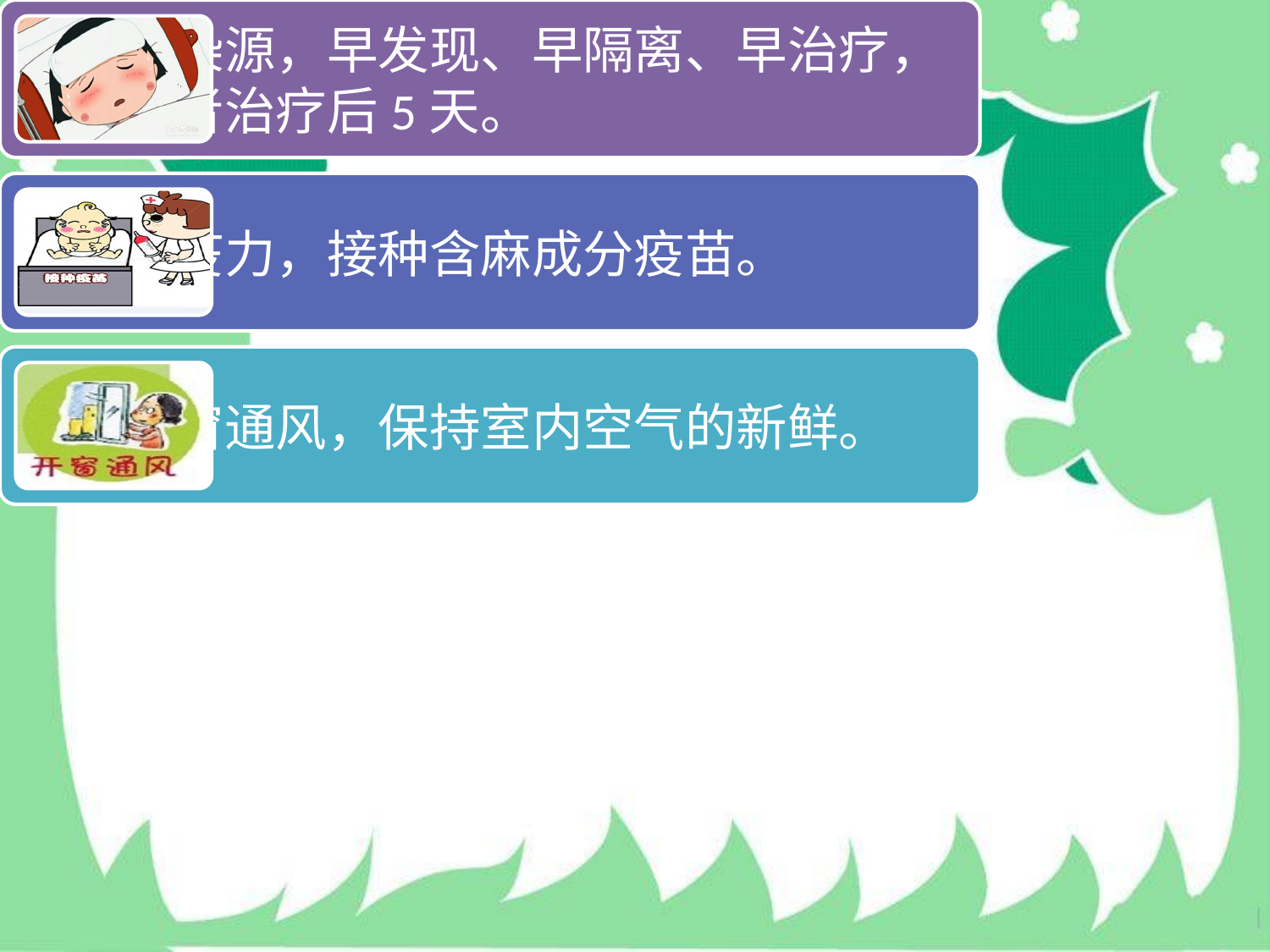

# 预防
控制传染源，早发现、早隔离、早治疗，隔离患者治疗后5天。
增强免疫力，接种含麻成分疫苗。
注意开窗通风，保持室内空气的新鲜。